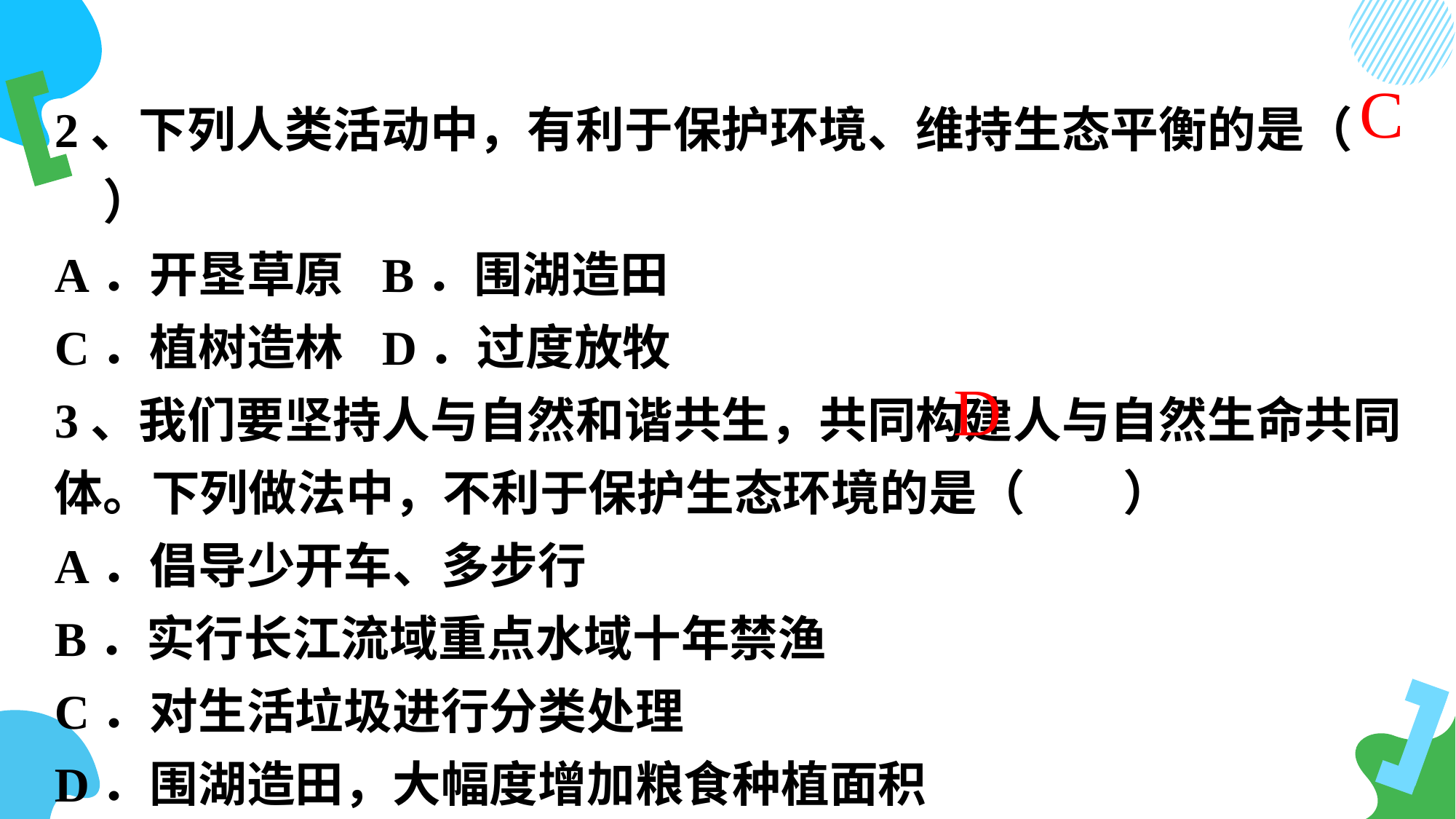

C
2、下列人类活动中，有利于保护环境、维持生态平衡的是（　　）
A．开垦草原	B．围湖造田
C．植树造林	D．过度放牧
3、我们要坚持人与自然和谐共生，共同构建人与自然生命共同体。下列做法中，不利于保护生态环境的是（　　）
A．倡导少开车、多步行
B．实行长江流域重点水域十年禁渔
C．对生活垃圾进行分类处理
D．围湖造田，大幅度增加粮食种植面积

D